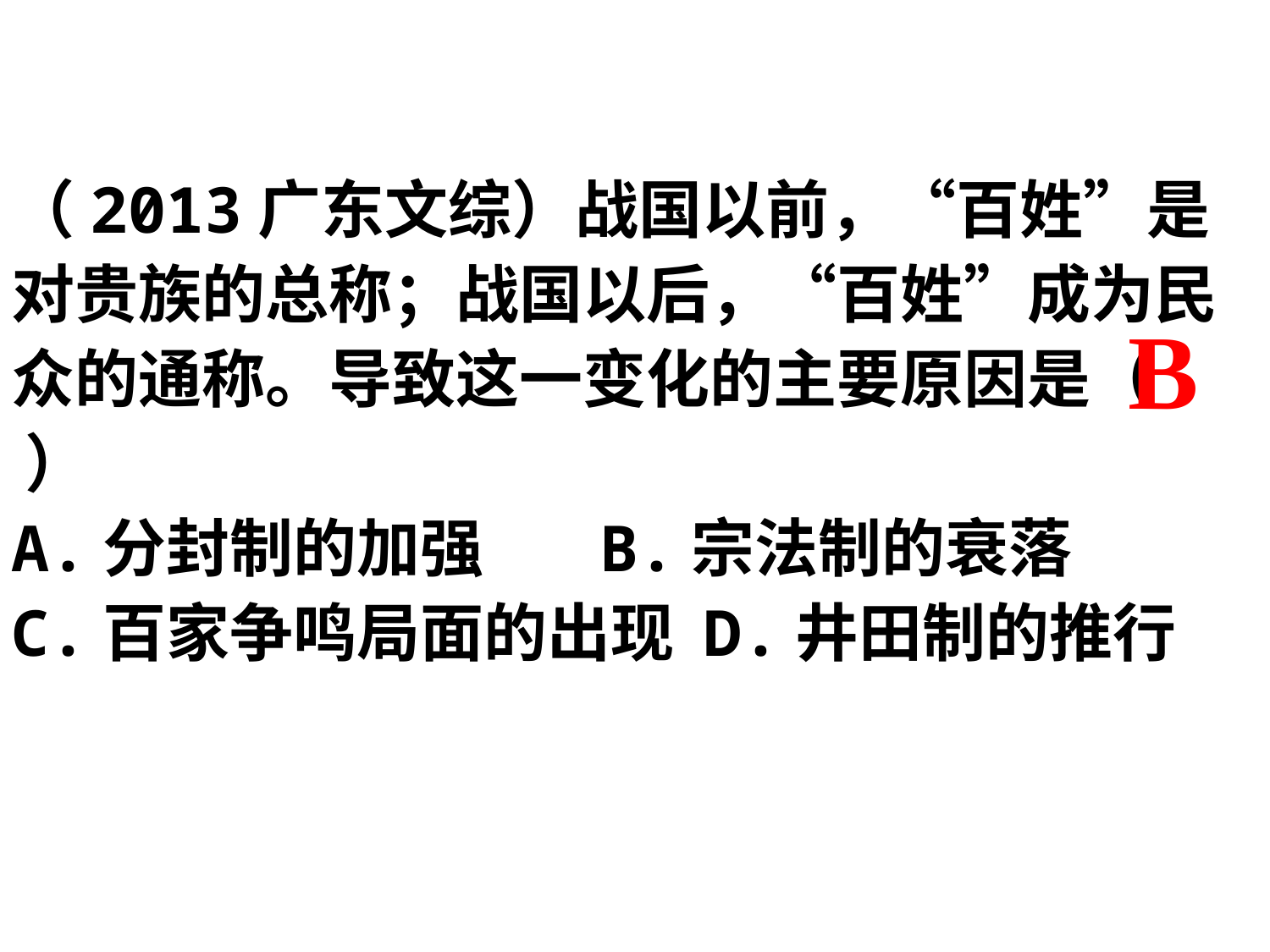

（2013广东文综）战国以前，“百姓”是对贵族的总称；战国以后，“百姓”成为民众的通称。导致这一变化的主要原因是（    ）
A.分封制的加强       B.宗法制的衰落
C.百家争鸣局面的出现 D.井田制的推行
B